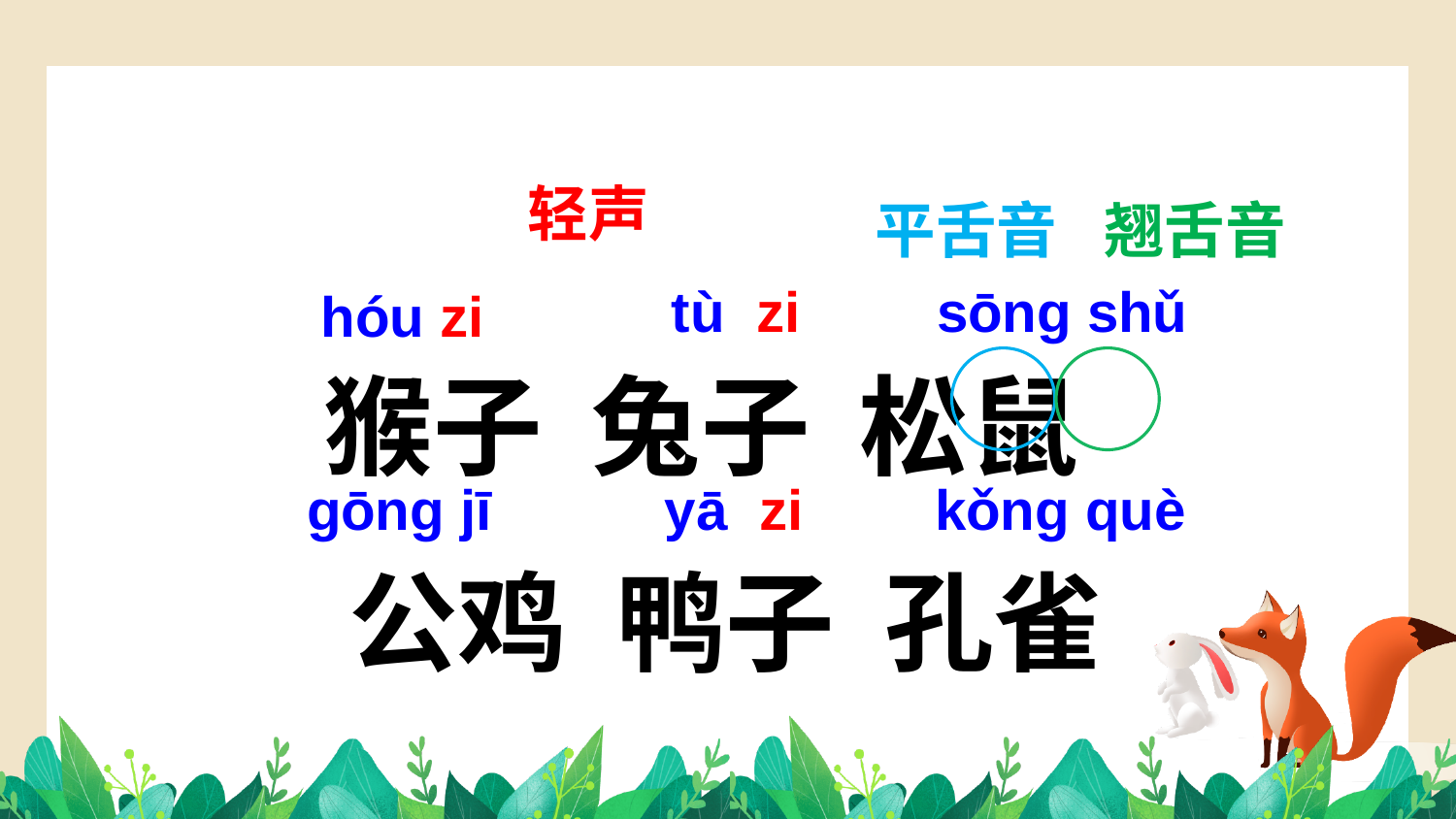

轻声
平舌音
翘舌音
tù  zi
sōnɡ shǔ
hóu zi
猴子  兔子  松鼠
公鸡  鸭子  孔雀

ɡōnɡ jī
yā  zi
kǒnɡ què